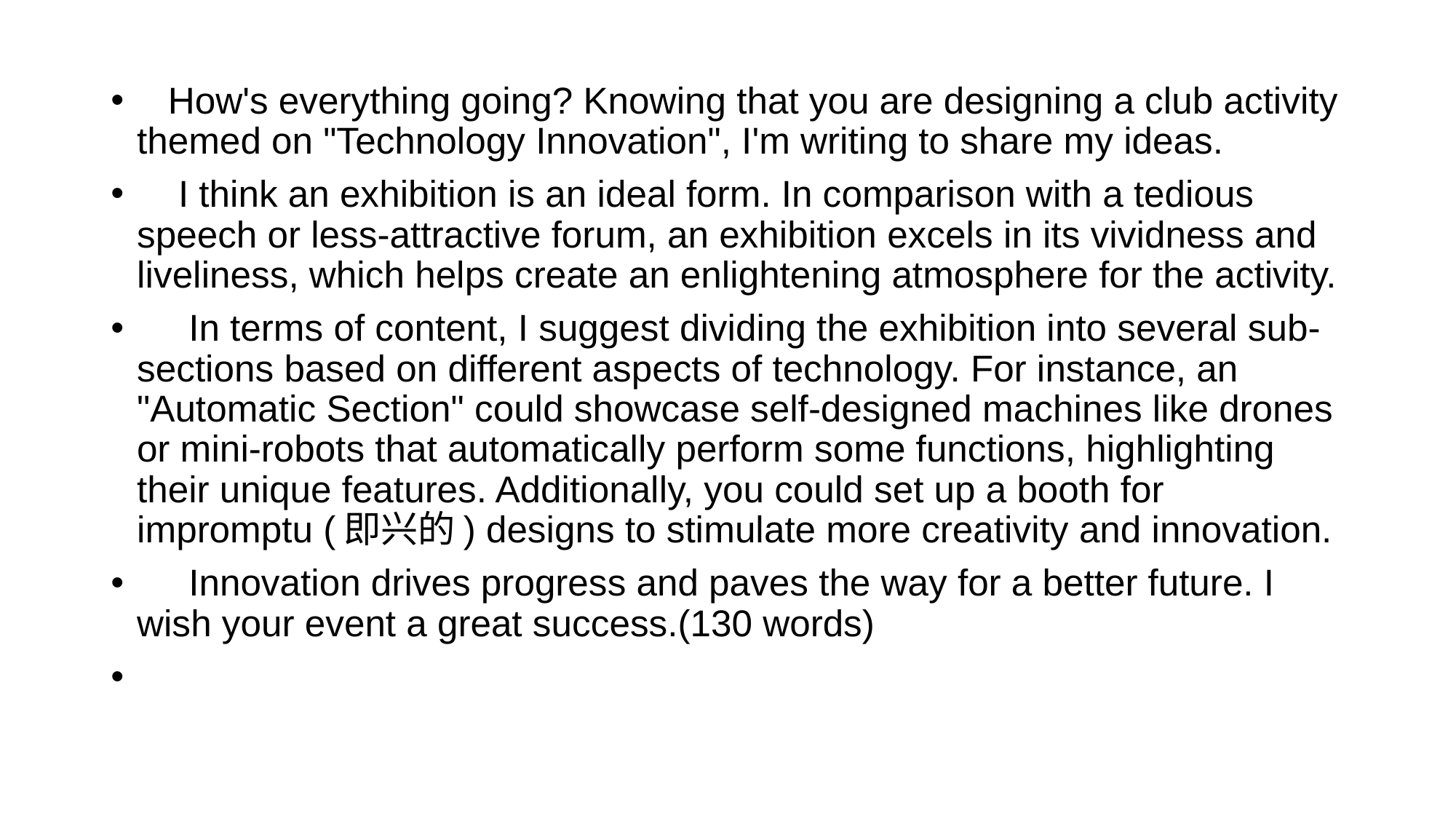

#
   How's everything going? Knowing that you are designing a club activity themed on "Technology Innovation", I'm writing to share my ideas.
    I think an exhibition is an ideal form. In comparison with a tedious speech or less-attractive forum, an exhibition excels in its vividness and liveliness, which helps create an enlightening atmosphere for the activity.
     In terms of content, I suggest dividing the exhibition into several sub-sections based on different aspects of technology. For instance, an "Automatic Section" could showcase self-designed machines like drones or mini-robots that automatically perform some functions, highlighting their unique features. Additionally, you could set up a booth for impromptu (即兴的) designs to stimulate more creativity and innovation.
     Innovation drives progress and paves the way for a better future. I wish your event a great success.(130 words)